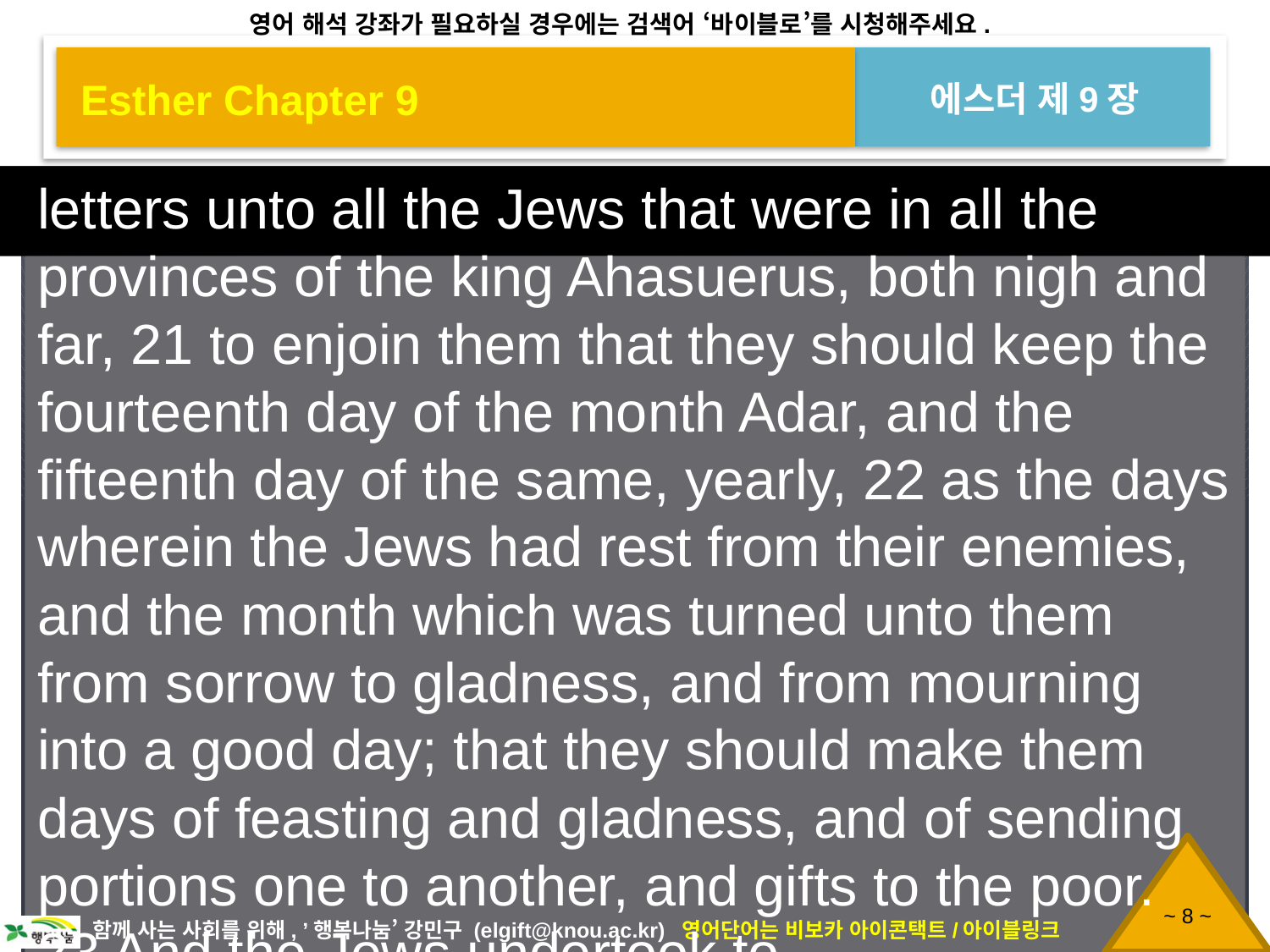

Esther Chapter 9
에스더 제9장
letters unto all the Jews that were in all the provinces of the king Ahasuerus, both nigh and far, 21 to enjoin them that they should keep the fourteenth day of the month Adar, and the fifteenth day of the same, yearly, 22 as the days wherein the Jews had rest from their enemies, and the month which was turned unto them from sorrow to gladness, and from mourning into a good day; that they should make them days of feasting and gladness, and of sending portions one to another, and gifts to the poor. 23 And the Jews undertook to